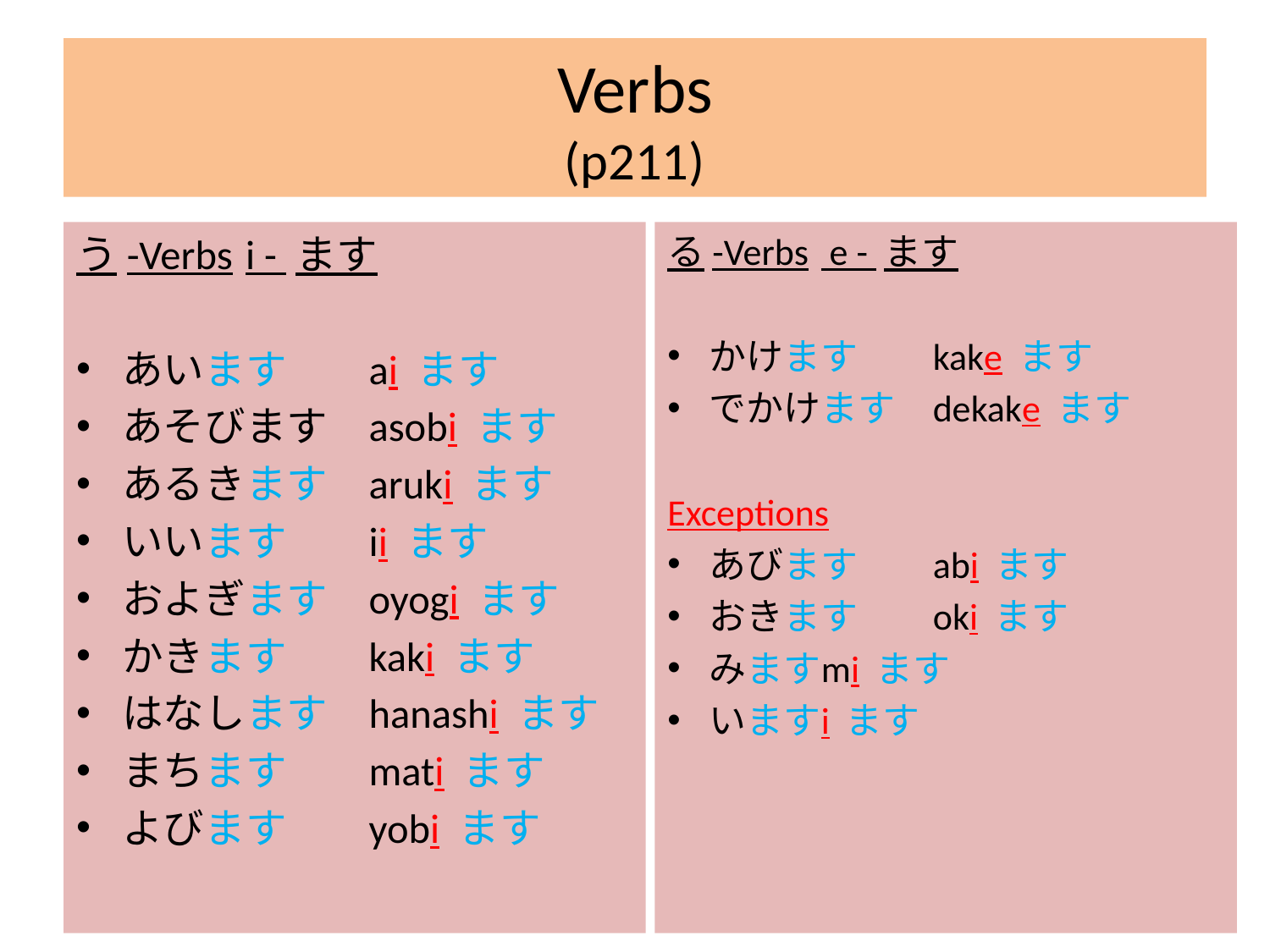

# Verbs (p211)
う-Verbs			i - ます

あいます		ai ます
あそびます	asobi ます
あるきます	aruki ます
いいます		ii ます
およぎます	oyogi ます
かきます		kaki ます
はなします	hanashi ます
まちます		mati ます
よびます		yobi ます
る-Verbs			 e - ます

かけます		kake ます
でかけます	dekake ます

Exceptions
あびます		abi ます
おきます		oki ます
みます			mi ます
います			i ます

9